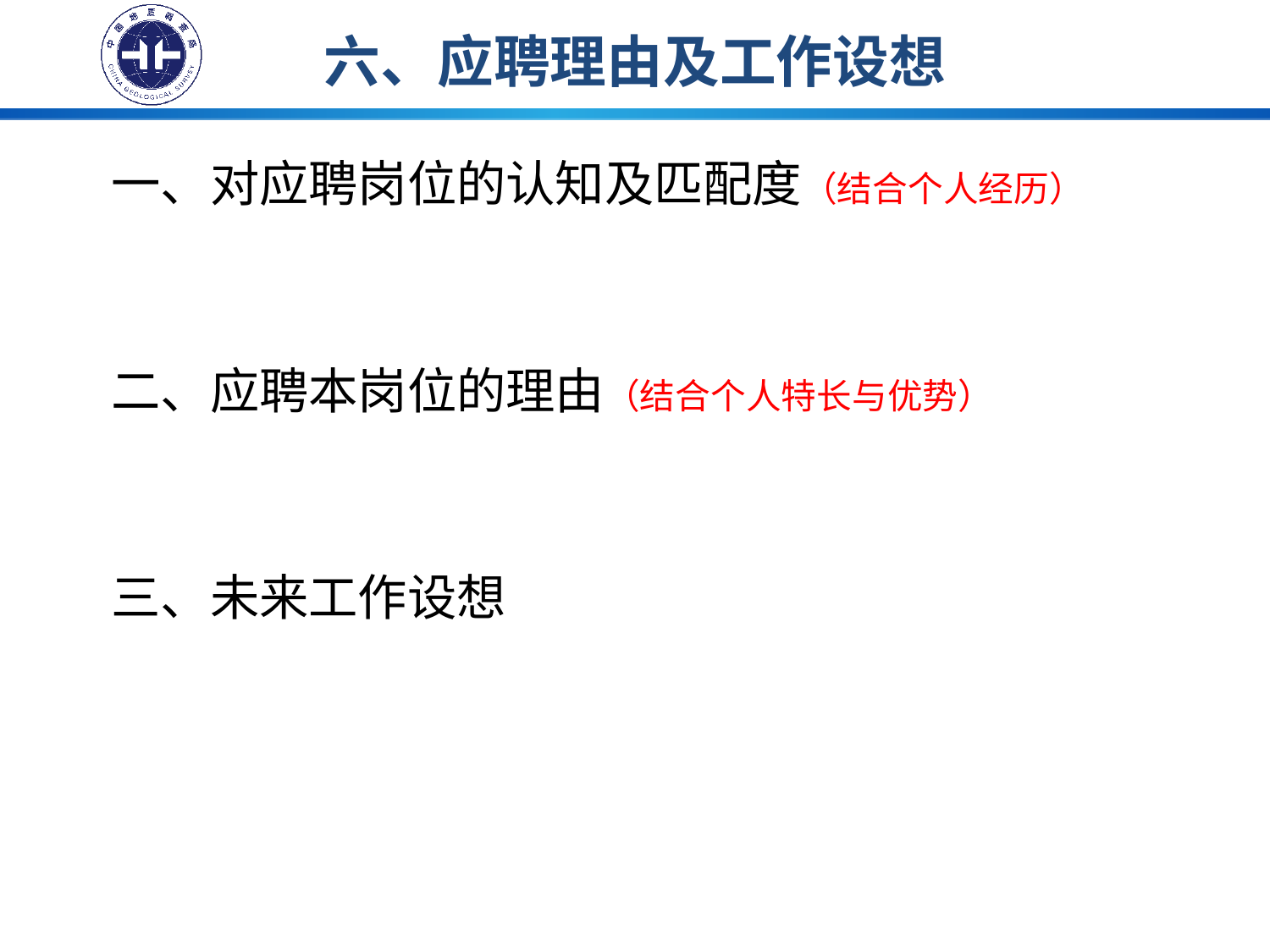

六、应聘理由及工作设想

  一、对应聘岗位的认知及匹配度（结合个人经历）

  二、应聘本岗位的理由（结合个人特长与优势）

  三、未来工作设想